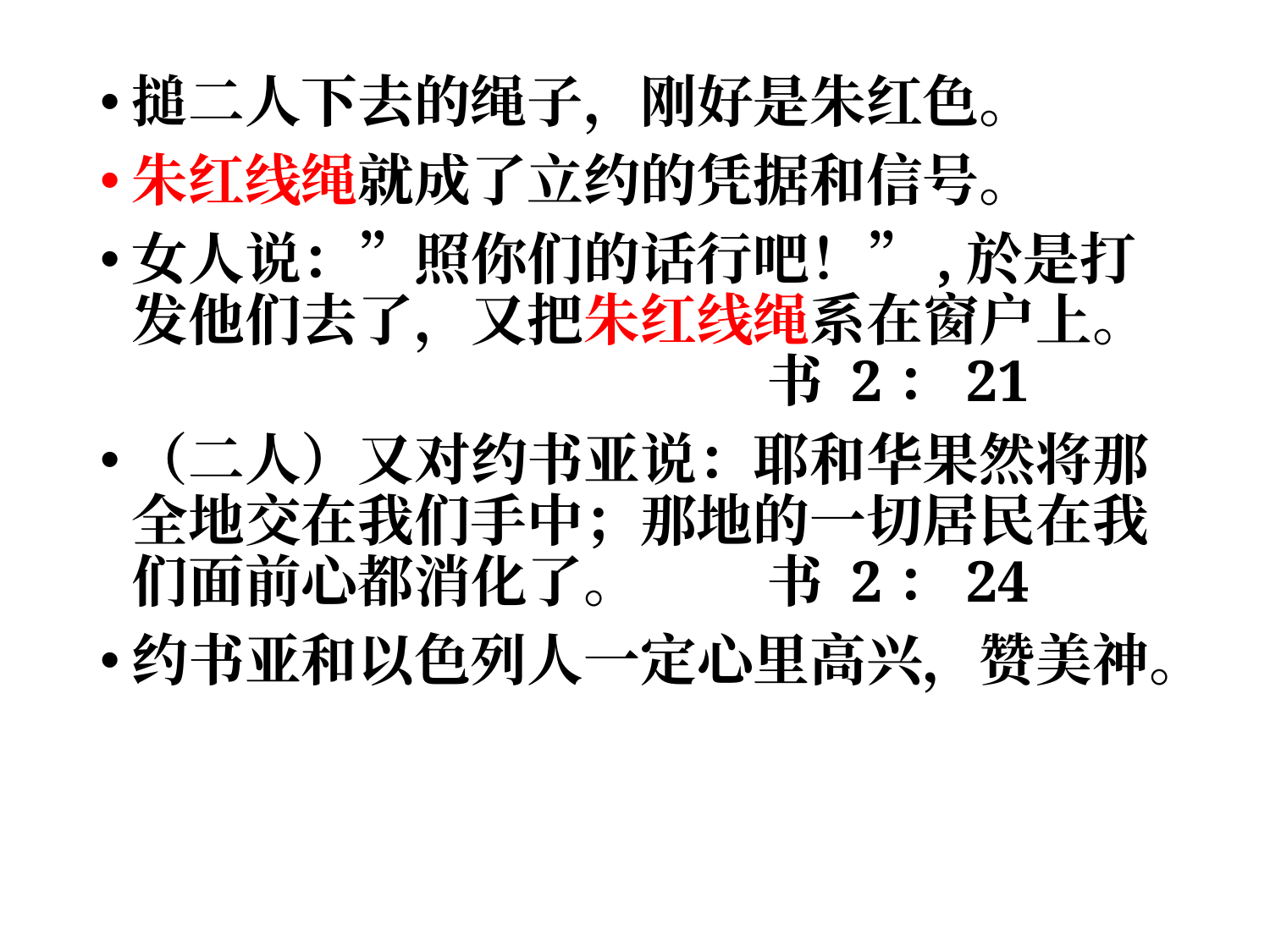

搥二人下去的绳子，刚好是朱红色。
朱红线绳就成了立约的凭据和信号。
女人说：”照你们的话行吧！”,於是打发他们去了，又把朱红线绳系在窗户上。					书 2：21
（二人）又对约书亚说：耶和华果然将那全地交在我们手中；那地的一切居民在我们面前心都消化了。 	书 2：24
约书亚和以色列人一定心里高兴，赞美神。